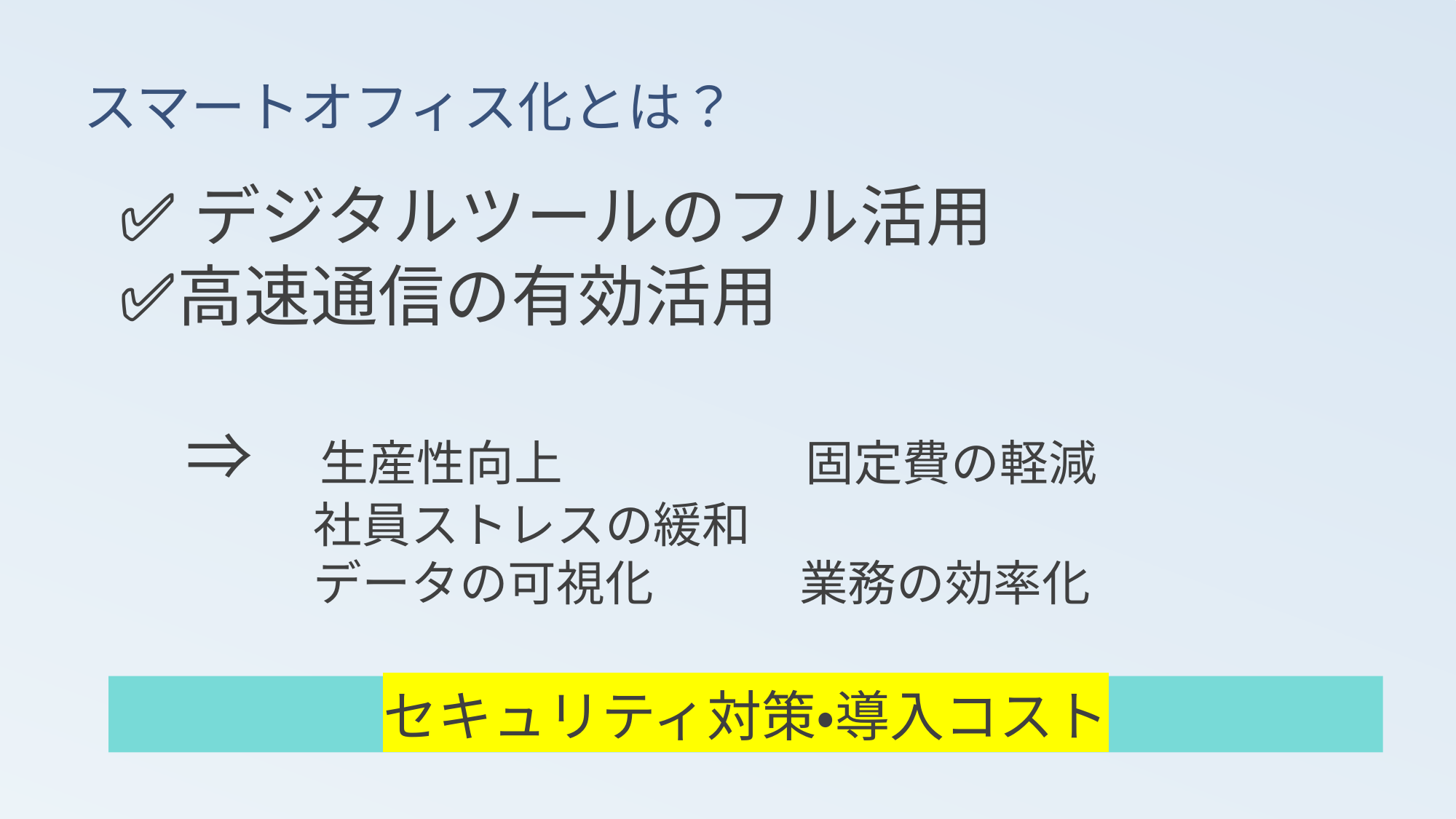

# スマートオフィス化とは？
✅デジタルツールのフル活用
✅高速通信の有効活用

　⇒　生産性向上　　　　　固定費の軽減
　　　　社員ストレスの緩和　
　　　　データの可視化　　　業務の効率化
セキュリティ対策・導入コスト